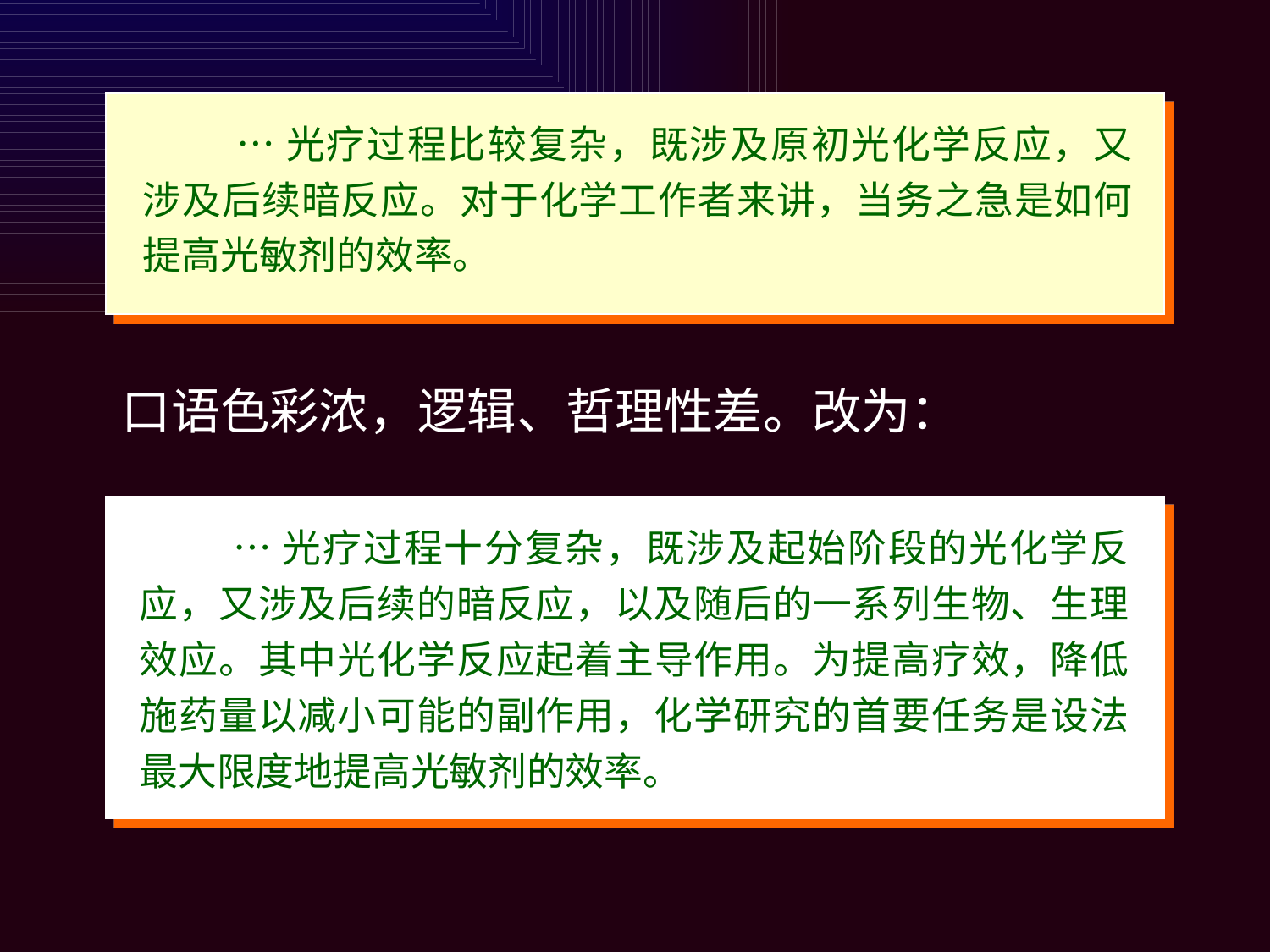

…光疗过程比较复杂，既涉及原初光化学反应，又涉及后续暗反应。对于化学工作者来讲，当务之急是如何提高光敏剂的效率。
口语色彩浓，逻辑、哲理性差。改为：

…光疗过程十分复杂，既涉及起始阶段的光化学反应，又涉及后续的暗反应，以及随后的一系列生物、生理效应。其中光化学反应起着主导作用。为提高疗效，降低施药量以减小可能的副作用，化学研究的首要任务是设法最大限度地提高光敏剂的效率。